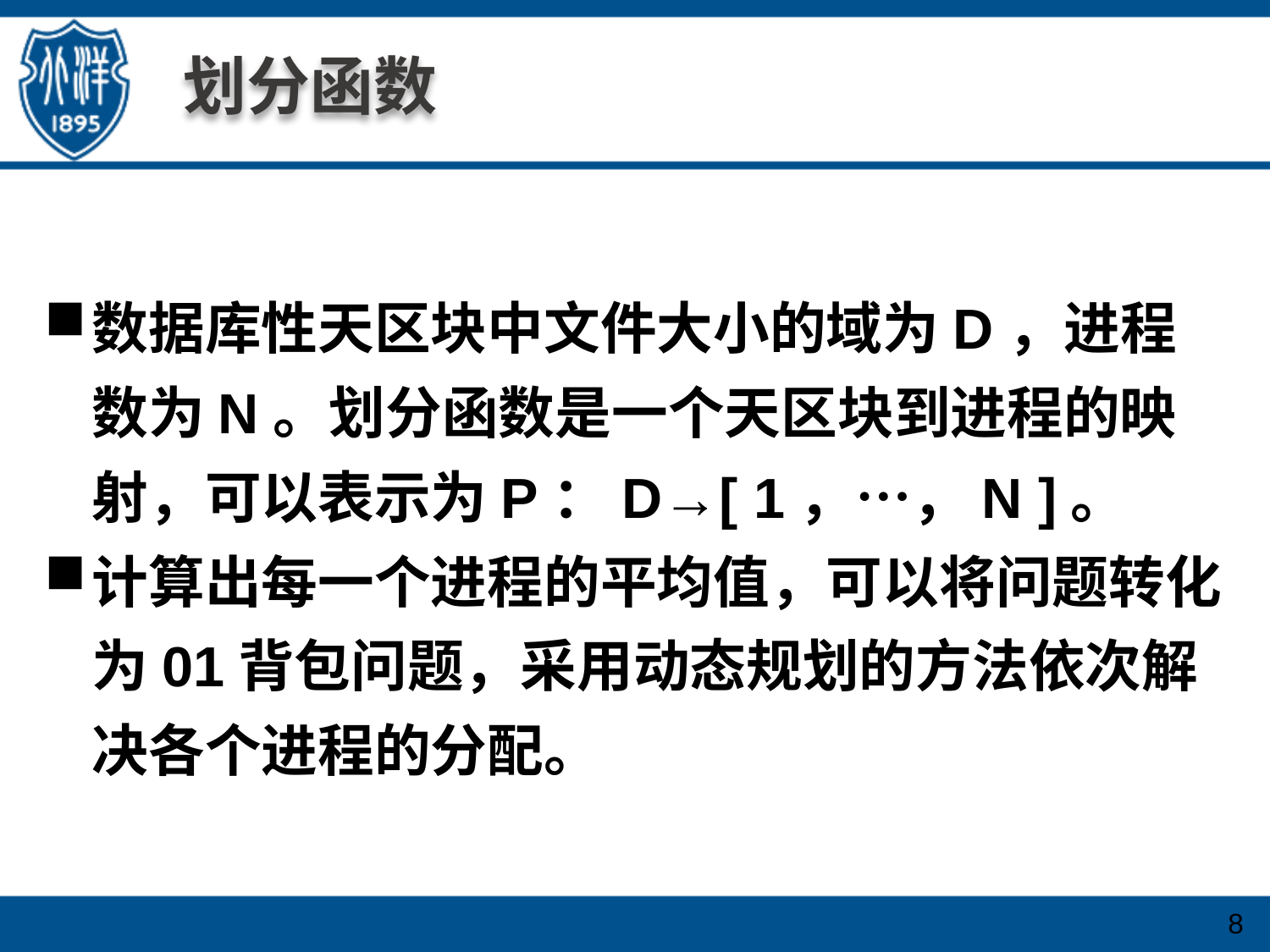

# 划分函数
数据库性天区块中文件大小的域为D，进程数为N。划分函数是一个天区块到进程的映射，可以表示为P：D→[ 1，…，N ]。
计算出每一个进程的平均值，可以将问题转化为01背包问题，采用动态规划的方法依次解决各个进程的分配。
8